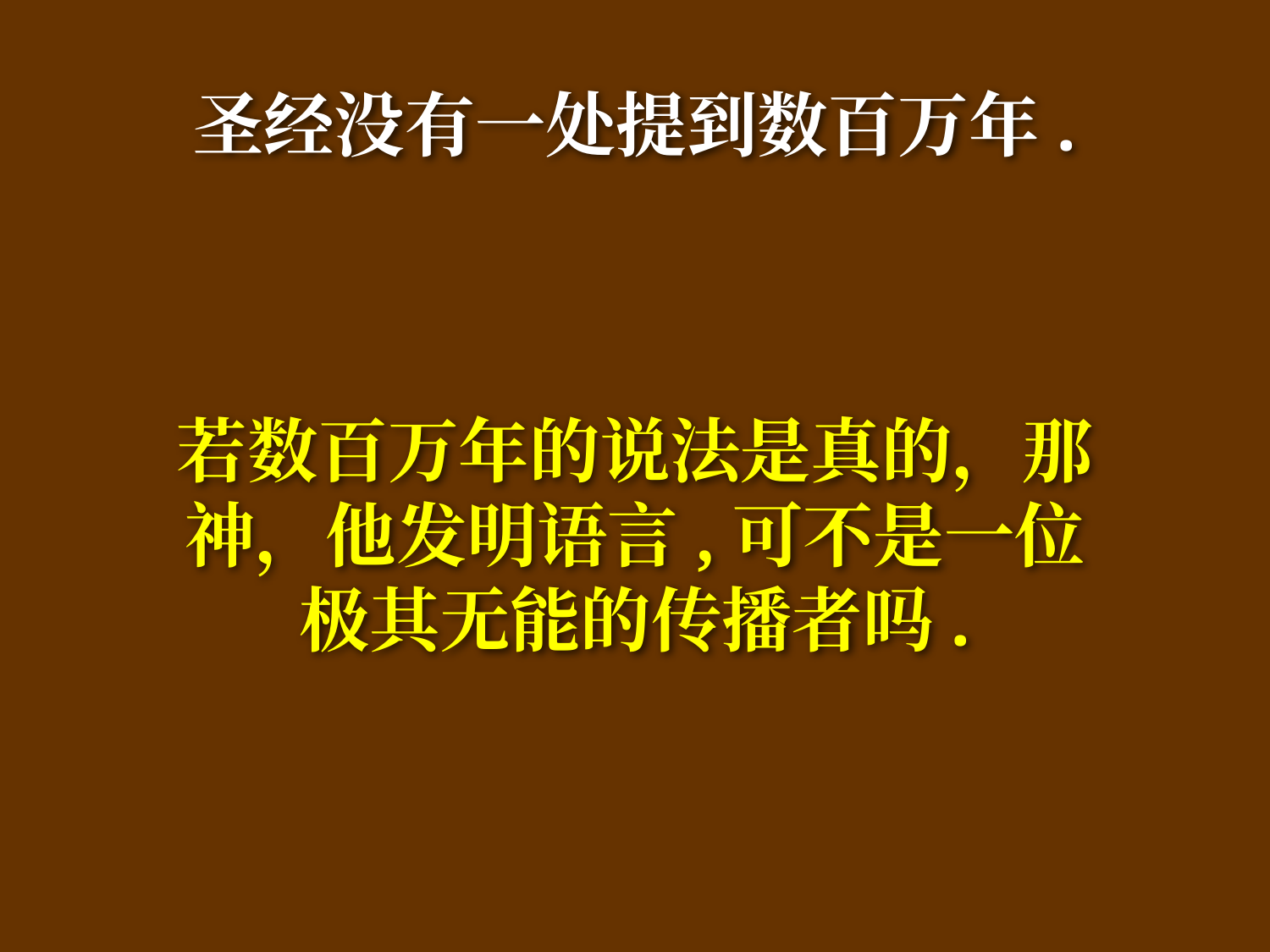

圣经没有一处提到数百万年.
若数百万年的说法是真的，那神，他发明语言,可不是一位极其无能的传播者吗.